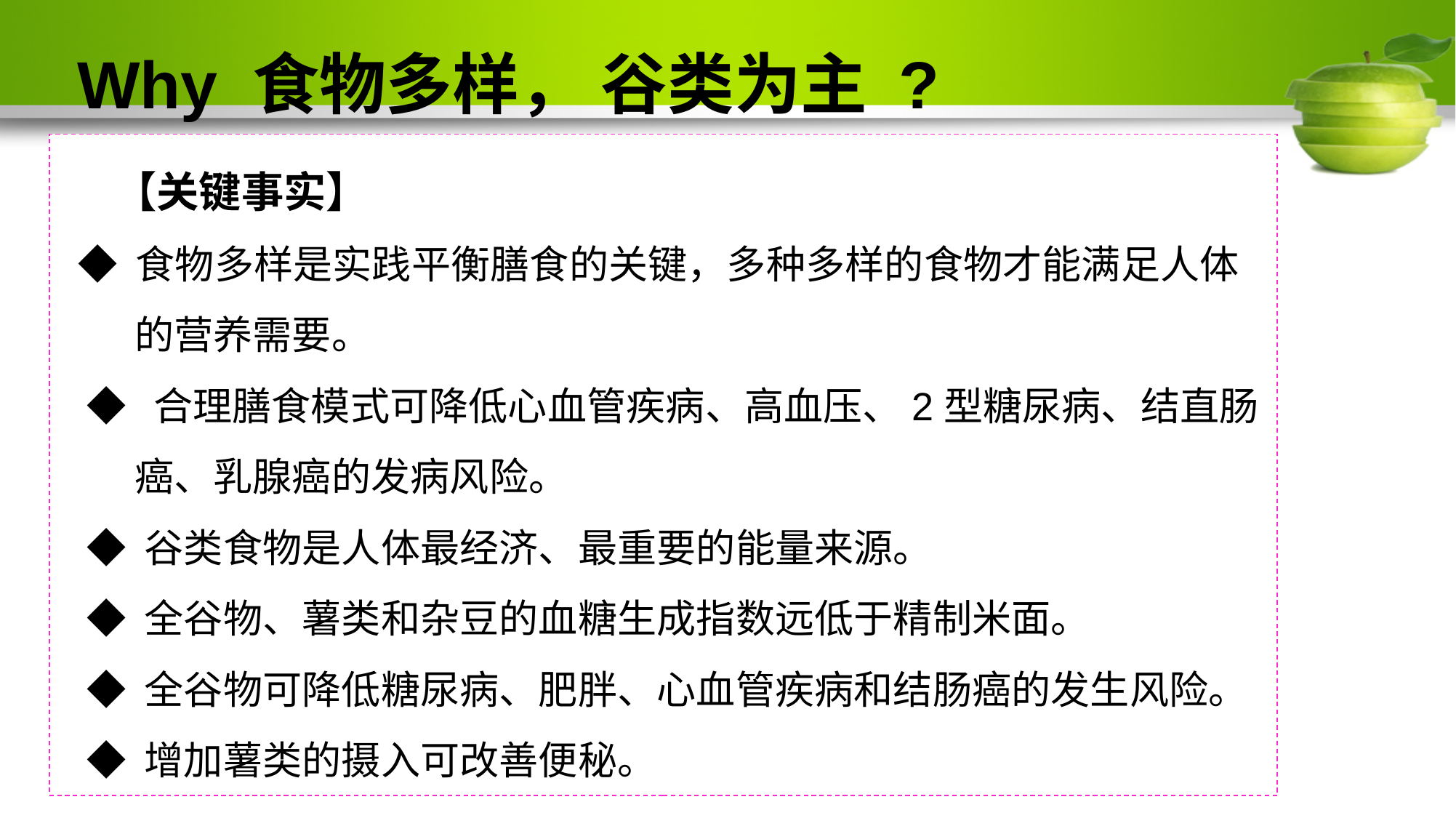

# Why 食物多样， 谷类为主 ?
【关键事实】
  ◆ 食物多样是实践平衡膳食的关键，多种多样的食物才能满足人体的营养需要。
   ◆  合理膳食模式可降低心血管疾病、高血压、2型糖尿病、结直肠癌、乳腺癌的发病风险。
   ◆ 谷类食物是人体最经济、最重要的能量来源。
   ◆ 全谷物、薯类和杂豆的血糖生成指数远低于精制米面。
   ◆ 全谷物可降低糖尿病、肥胖、心血管疾病和结肠癌的发生风险。
   ◆ 增加薯类的摄入可改善便秘。